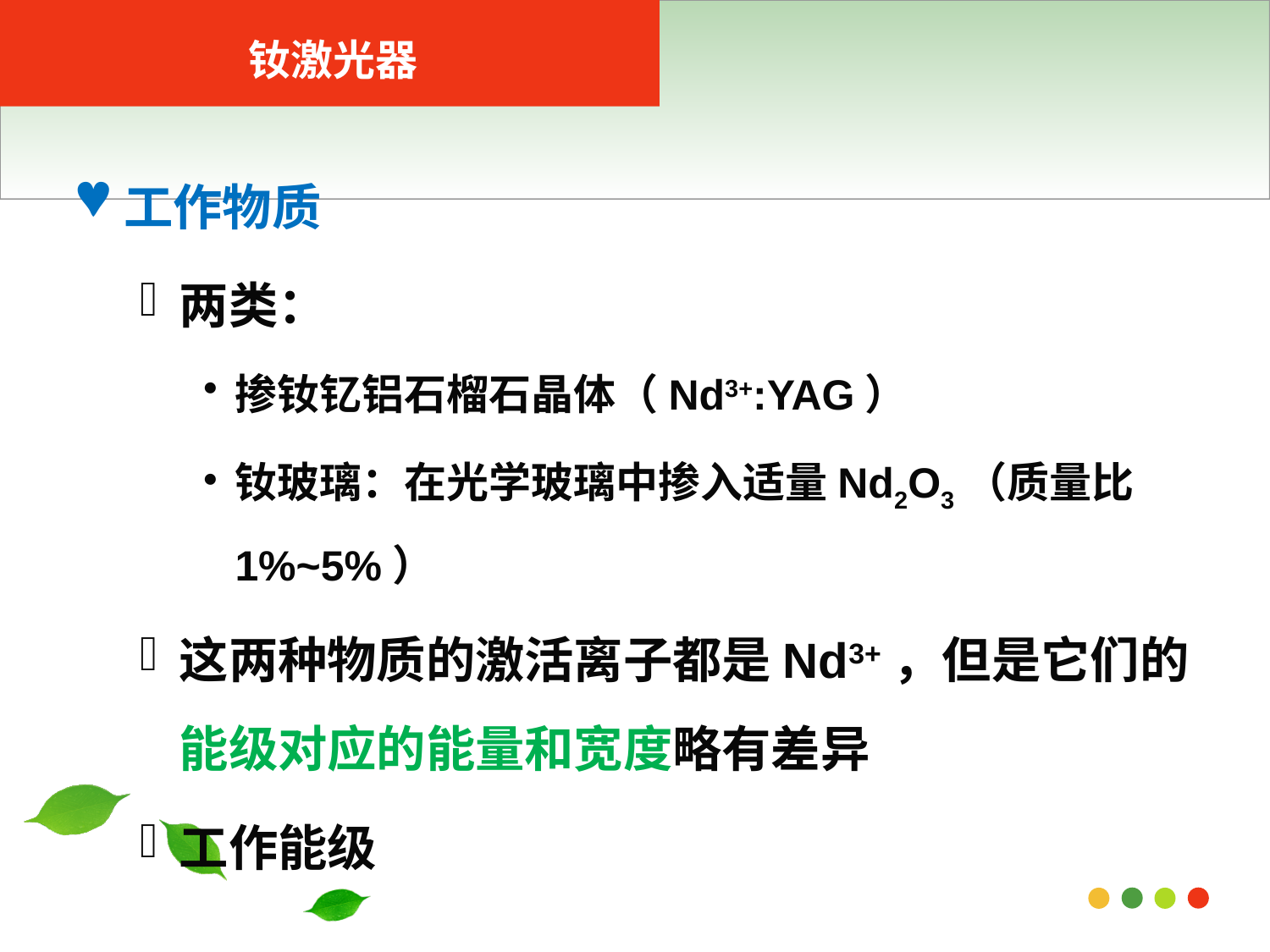

钕激光器
#
工作物质
两类：
掺钕钇铝石榴石晶体（Nd3+:YAG）
钕玻璃：在光学玻璃中掺入适量Nd2O3（质量比1%~5%）
这两种物质的激活离子都是Nd3+，但是它们的能级对应的能量和宽度略有差异
工作能级